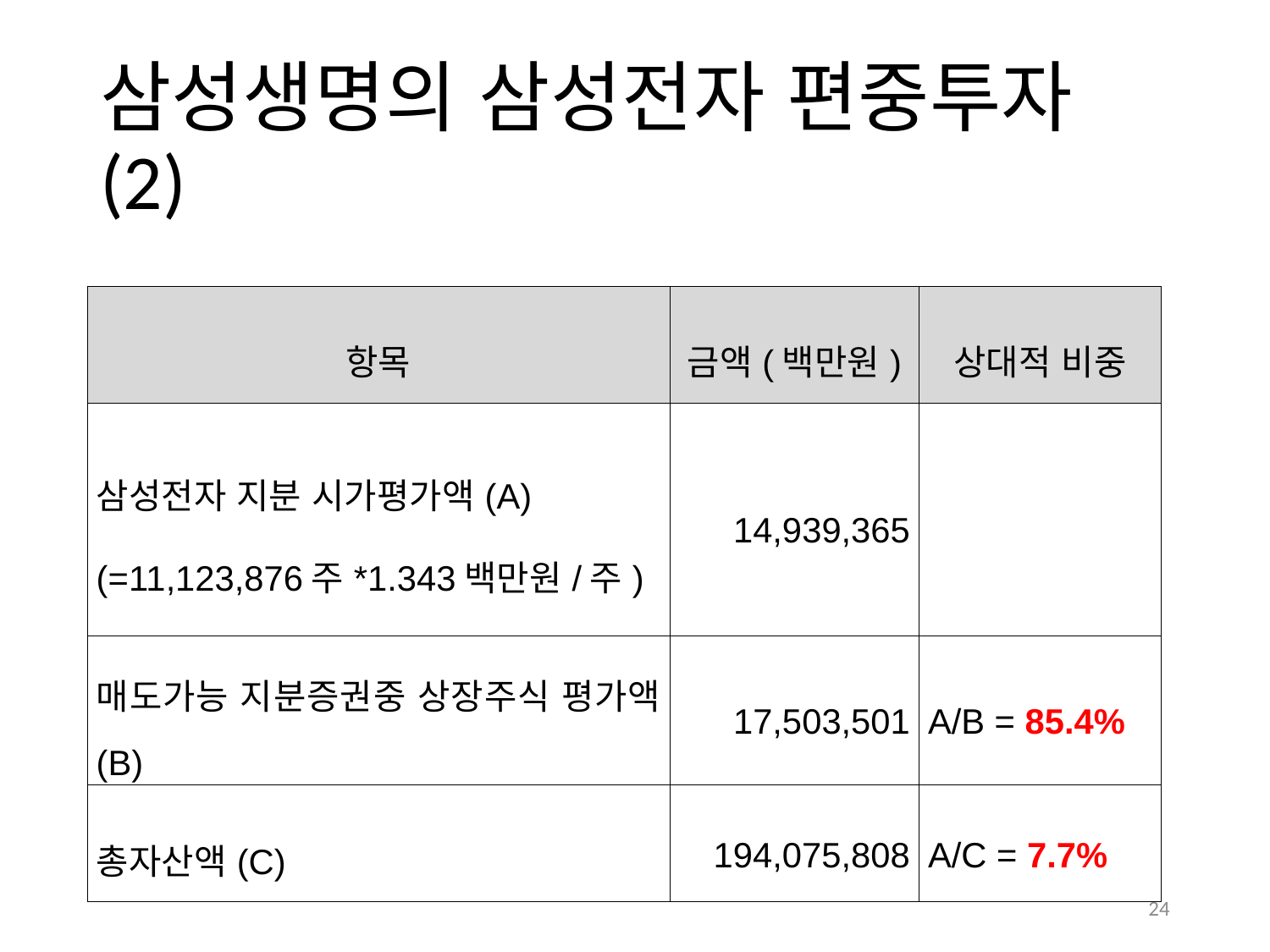

# 삼성생명의 삼성전자 편중투자(2)
| 항목 | 금액(백만원) | 상대적 비중 |
| --- | --- | --- |
| 삼성전자 지분 시가평가액(A) (=11,123,876주\*1.343백만원/주) | 14,939,365 |  |
| 매도가능 지분증권중 상장주식 평가액 (B) | 17,503,501 | A/B = 85.4% |
| 총자산액(C) | 194,075,808 | A/C = 7.7% |
24